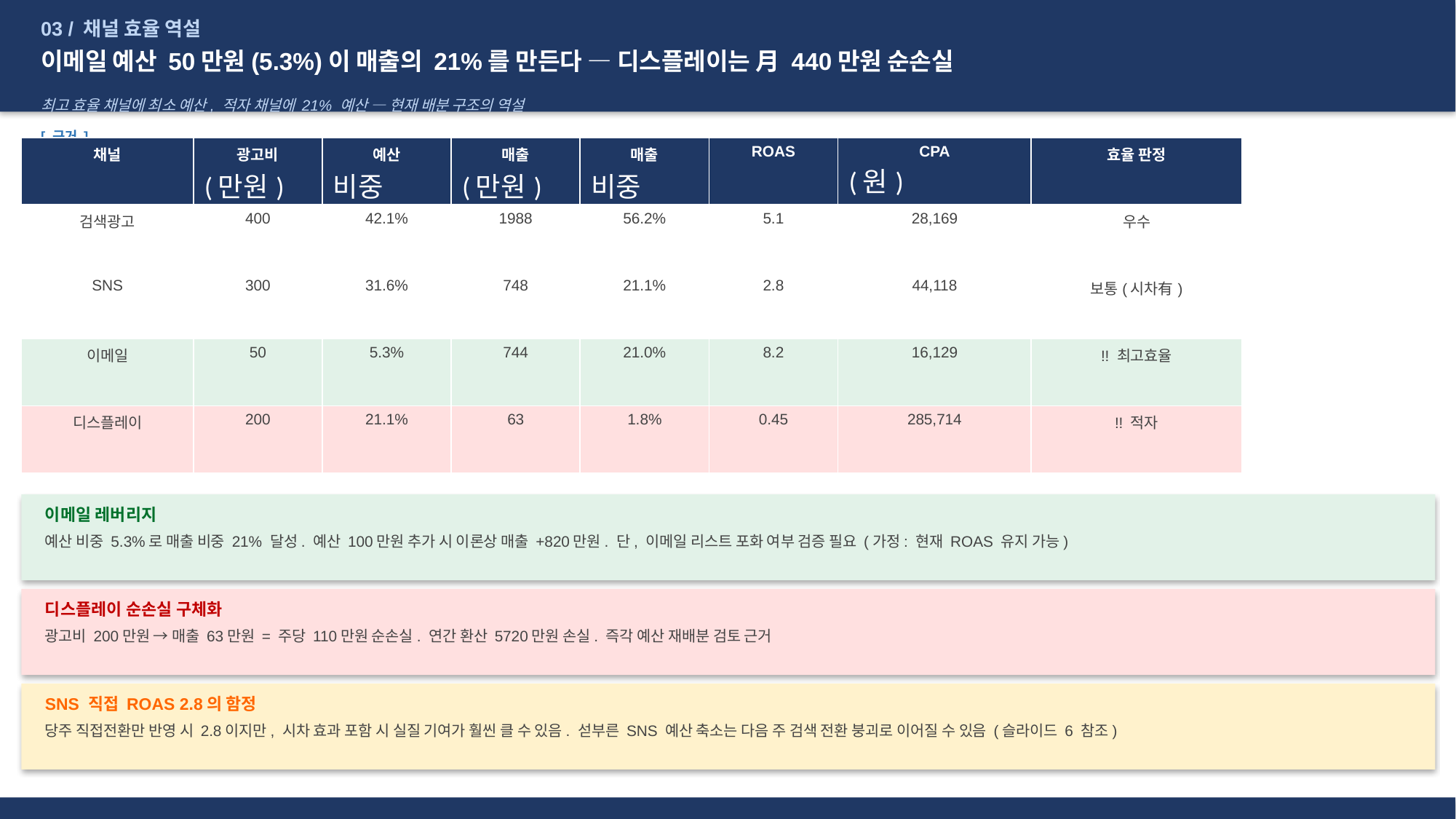

03 / 채널 효율 역설
이메일 예산 50만원(5.3%)이 매출의 21%를 만든다 — 디스플레이는 月 440만원 순손실
최고 효율 채널에 최소 예산, 적자 채널에 21% 예산 — 현재 배분 구조의 역설
[ 근거 ]
| 채널 | 광고비 (만원) | 예산 비중 | 매출 (만원) | 매출 비중 | ROAS | CPA (원) | 효율 판정 |
| --- | --- | --- | --- | --- | --- | --- | --- |
| 검색광고 | 400 | 42.1% | 1988 | 56.2% | 5.1 | 28,169 | 우수 |
| SNS | 300 | 31.6% | 748 | 21.1% | 2.8 | 44,118 | 보통(시차有) |
| 이메일 | 50 | 5.3% | 744 | 21.0% | 8.2 | 16,129 | !! 최고효율 |
| 디스플레이 | 200 | 21.1% | 63 | 1.8% | 0.45 | 285,714 | !! 적자 |

이메일 레버리지
예산 비중 5.3%로 매출 비중 21% 달성. 예산 100만원 추가 시 이론상 매출 +820만원. 단, 이메일 리스트 포화 여부 검증 필요 (가정: 현재 ROAS 유지 가능)

디스플레이 순손실 구체화
광고비 200만원 → 매출 63만원 = 주당 110만원 순손실. 연간 환산 5720만원 손실. 즉각 예산 재배분 검토 근거

SNS 직접 ROAS 2.8의 함정
당주 직접전환만 반영 시 2.8이지만, 시차 효과 포함 시 실질 기여가 훨씬 클 수 있음. 섣부른 SNS 예산 축소는 다음 주 검색 전환 붕괴로 이어질 수 있음 (슬라이드 6 참조)